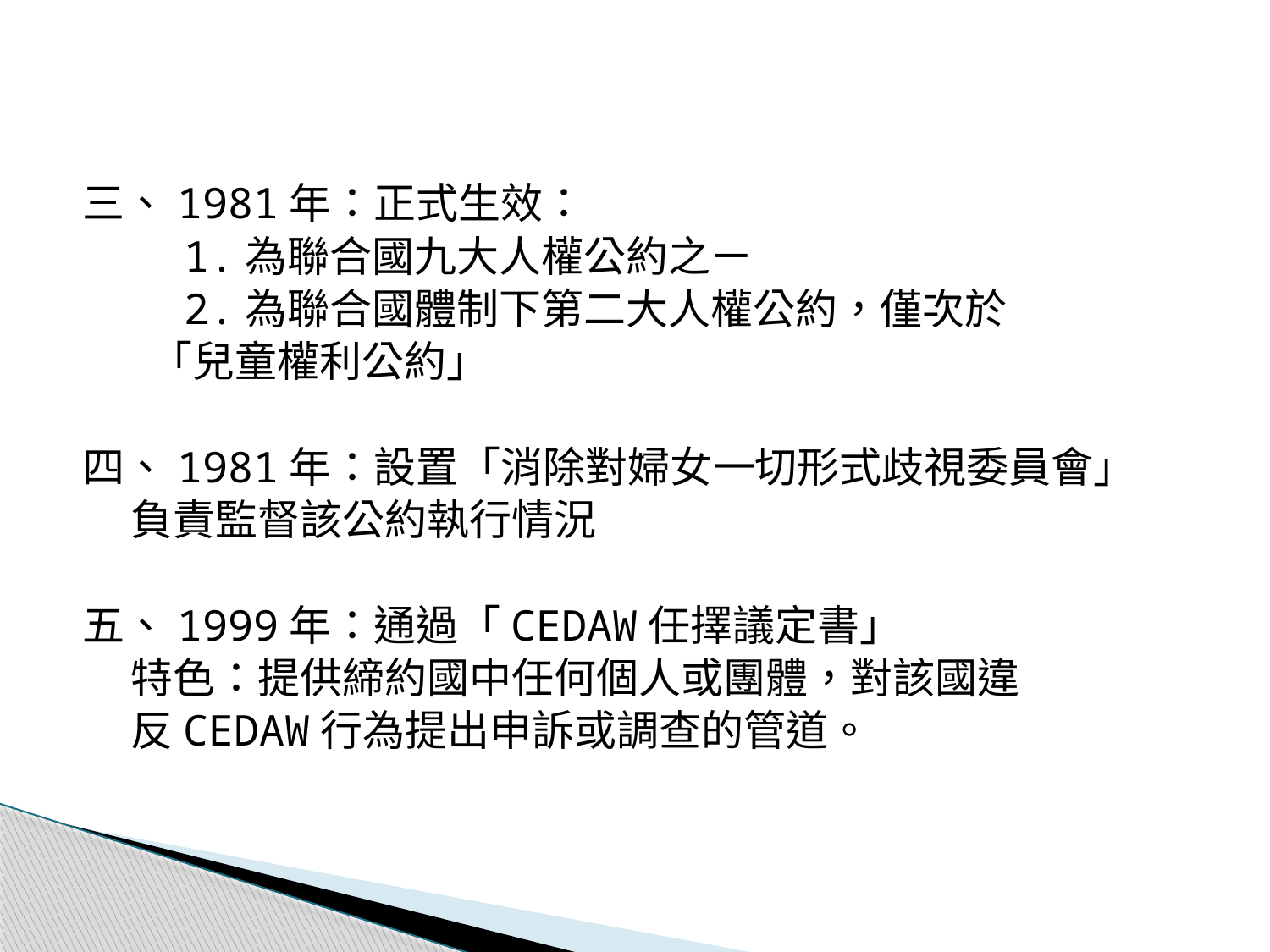

三、1981年：正式生效：
    1.為聯合國九大人權公約之ㄧ
    2.為聯合國體制下第二大人權公約，僅次於
      「兒童權利公約」

四、1981年：設置「消除對婦女一切形式歧視委員會」
    負責監督該公約執行情況

五、1999年：通過「CEDAW任擇議定書」
    特色：提供締約國中任何個人或團體，對該國違
    反CEDAW行為提出申訴或調查的管道。